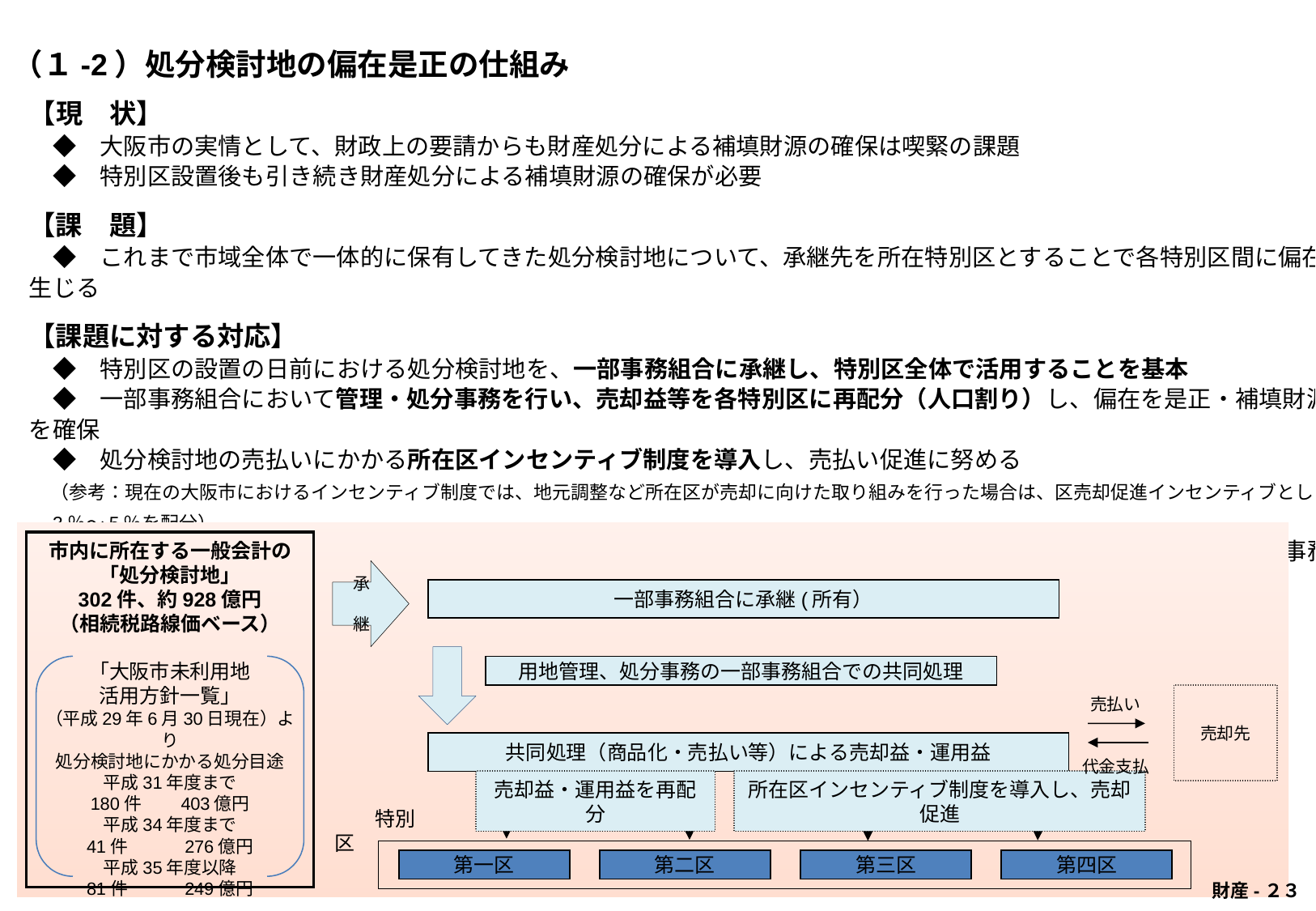

（１-2）処分検討地の偏在是正の仕組み

【現　状】
　◆　大阪市の実情として、財政上の要請からも財産処分による補填財源の確保は喫緊の課題
　◆　特別区設置後も引き続き財産処分による補填財源の確保が必要
【課　題】
　◆　これまで市域全体で一体的に保有してきた処分検討地について、承継先を所在特別区とすることで各特別区間に偏在が生じる
【課題に対する対応】
　◆　特別区の設置の日前における処分検討地を、一部事務組合に承継し、特別区全体で活用することを基本
　◆　一部事務組合において管理・処分事務を行い、売却益等を各特別区に再配分（人口割り）し、偏在を是正・補填財源を確保
　◆　処分検討地の売払いにかかる所在区インセンティブ制度を導入し、売払い促進に努める
　（参考：現在の大阪市におけるインセンティブ制度では、地元調整など所在区が売却に向けた取り組みを行った場合は、区売却促進インセンティブとして、3％～5％を配分）
　◆　一部事務組合において処理する期間は特別区設置後一定期間（5年程度）を目途とし、その後の取扱いは、一部事務組合に
　　　 おいて協議

市内に所在する一般会計の
「処分検討地」
302件、約928億円
（相続税路線価ベース）

「大阪市未利用地
活用方針一覧」
（平成29年6月30日現在）より
処分検討地にかかる処分目途
平成31年度まで
180件　　403億円
平成34年度まで
41件　　　276億円
平成35年度以降
81件　　　249億円

承　継
一部事務組合に承継(所有）

用地管理、処分事務の一部事務組合での共同処理

売払い
売却先

共同処理（商品化・売払い等）による売却益・運用益

代金支払
所在区インセンティブ制度を導入し、売却促進
売却益・運用益を再配分
　　特別区

第四区
第一区
第二区
第三区
財産-２３